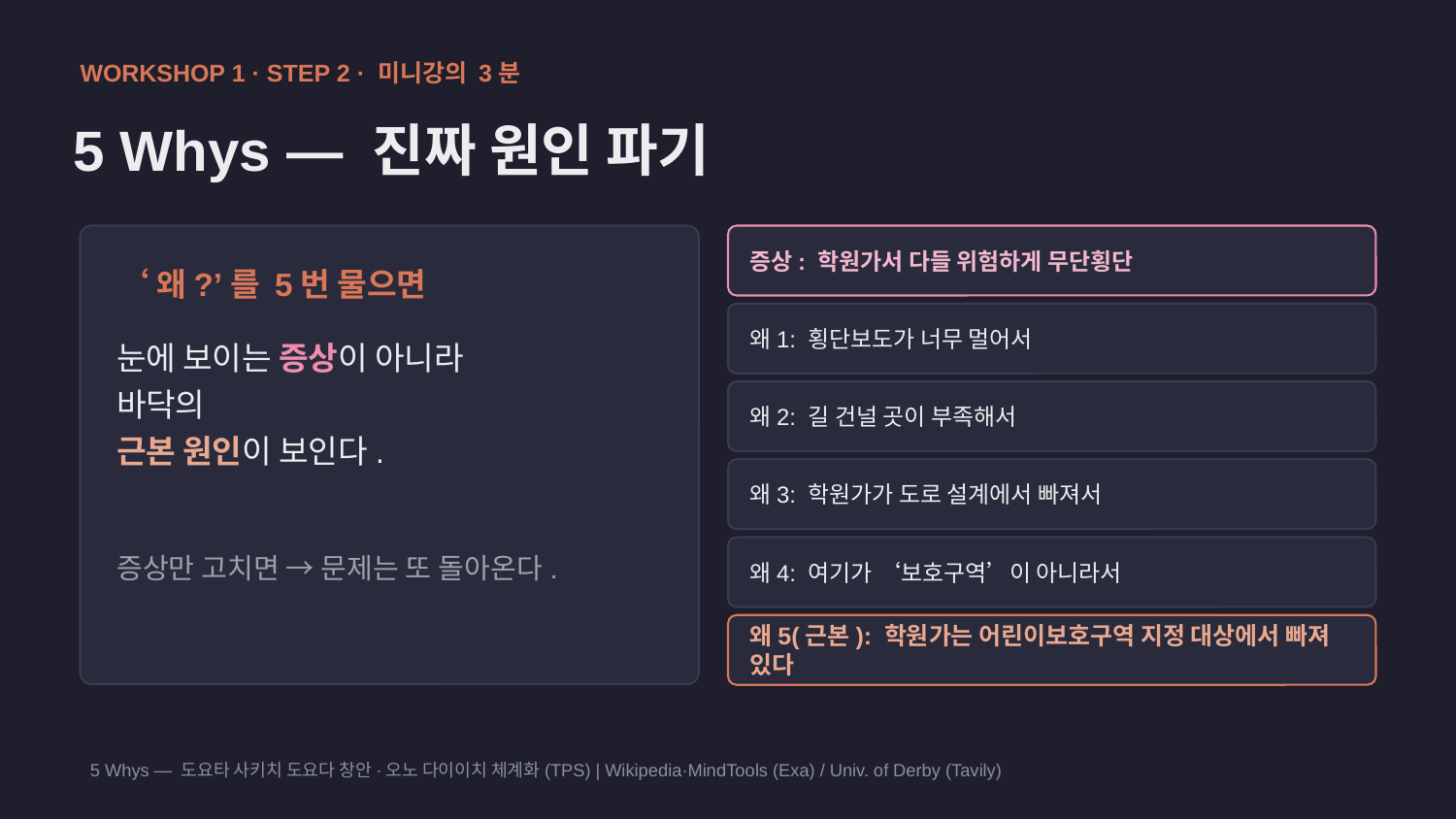

WORKSHOP 1 · STEP 2 · 미니강의 3분
5 Whys — 진짜 원인 파기

증상: 학원가서 다들 위험하게 무단횡단
‘왜?’를 5번 물으면

왜1: 횡단보도가 너무 멀어서
눈에 보이는 증상이 아니라
바닥의
근본 원인이 보인다.

왜2: 길 건널 곳이 부족해서

왜3: 학원가가 도로 설계에서 빠져서
증상만 고치면 → 문제는 또 돌아온다.

왜4: 여기가 ‘보호구역’이 아니라서

왜5(근본): 학원가는 어린이보호구역 지정 대상에서 빠져 있다
5 Whys — 도요타 사키치 도요다 창안·오노 다이이치 체계화(TPS) | Wikipedia·MindTools (Exa) / Univ. of Derby (Tavily)